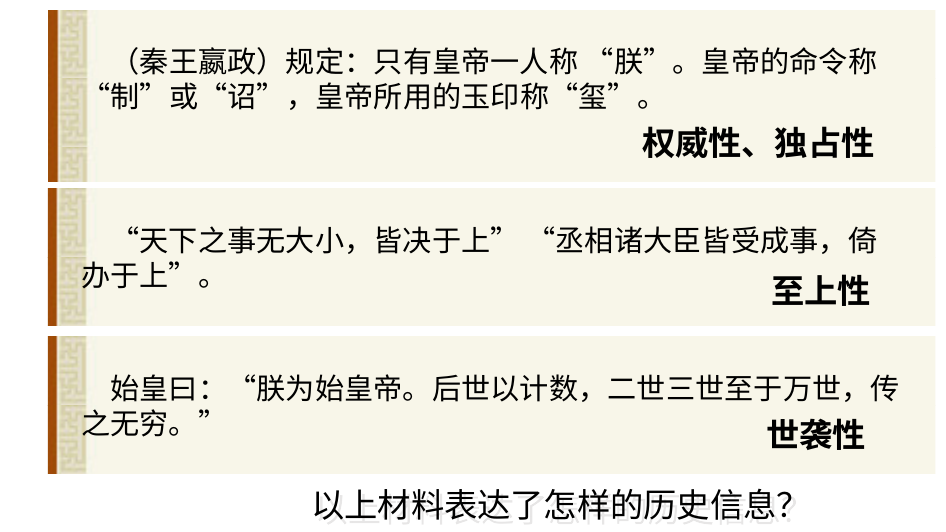

（秦王嬴政）规定：只有皇帝一人称 “朕”。皇帝的命令称“制”或“诏”，皇帝所用的玉印称“玺”。

权威性、独占性
　“天下之事无大小，皆决于上” “丞相诸大臣皆受成事，倚办于上”。
至上性
　始皇曰：“朕为始皇帝。后世以计数，二世三世至于万世，传之无穷。”
世袭性
以上材料表达了怎样的历史信息？